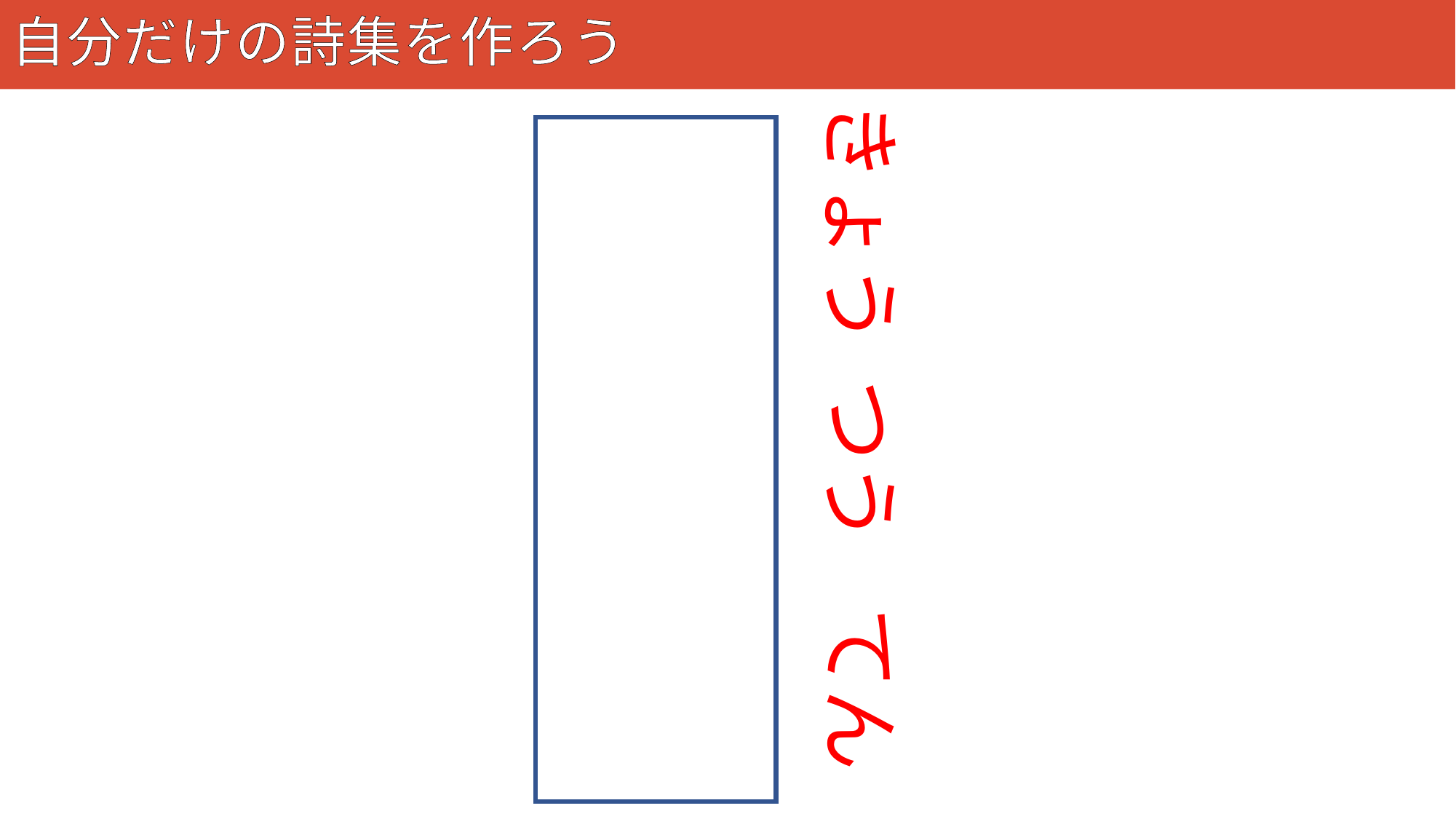

# 自分だけの詩集を作ろう
59
きょう
共通点

つう
てん